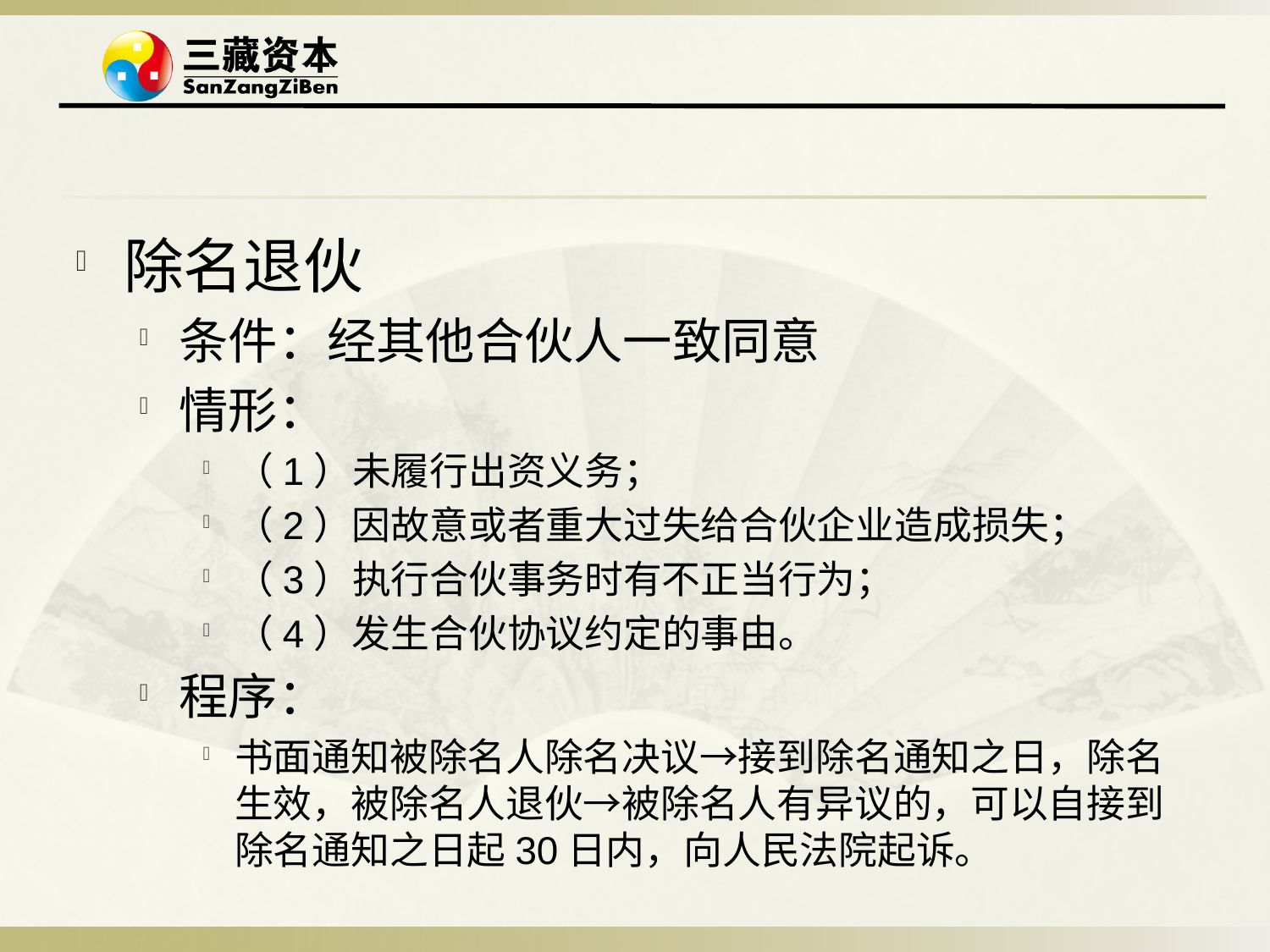

#
除名退伙
条件：经其他合伙人一致同意
情形：
（1）未履行出资义务；
（2）因故意或者重大过失给合伙企业造成损失；
（3）执行合伙事务时有不正当行为；
（4）发生合伙协议约定的事由。
程序：
书面通知被除名人除名决议→接到除名通知之日，除名生效，被除名人退伙→被除名人有异议的，可以自接到除名通知之日起30日内，向人民法院起诉。